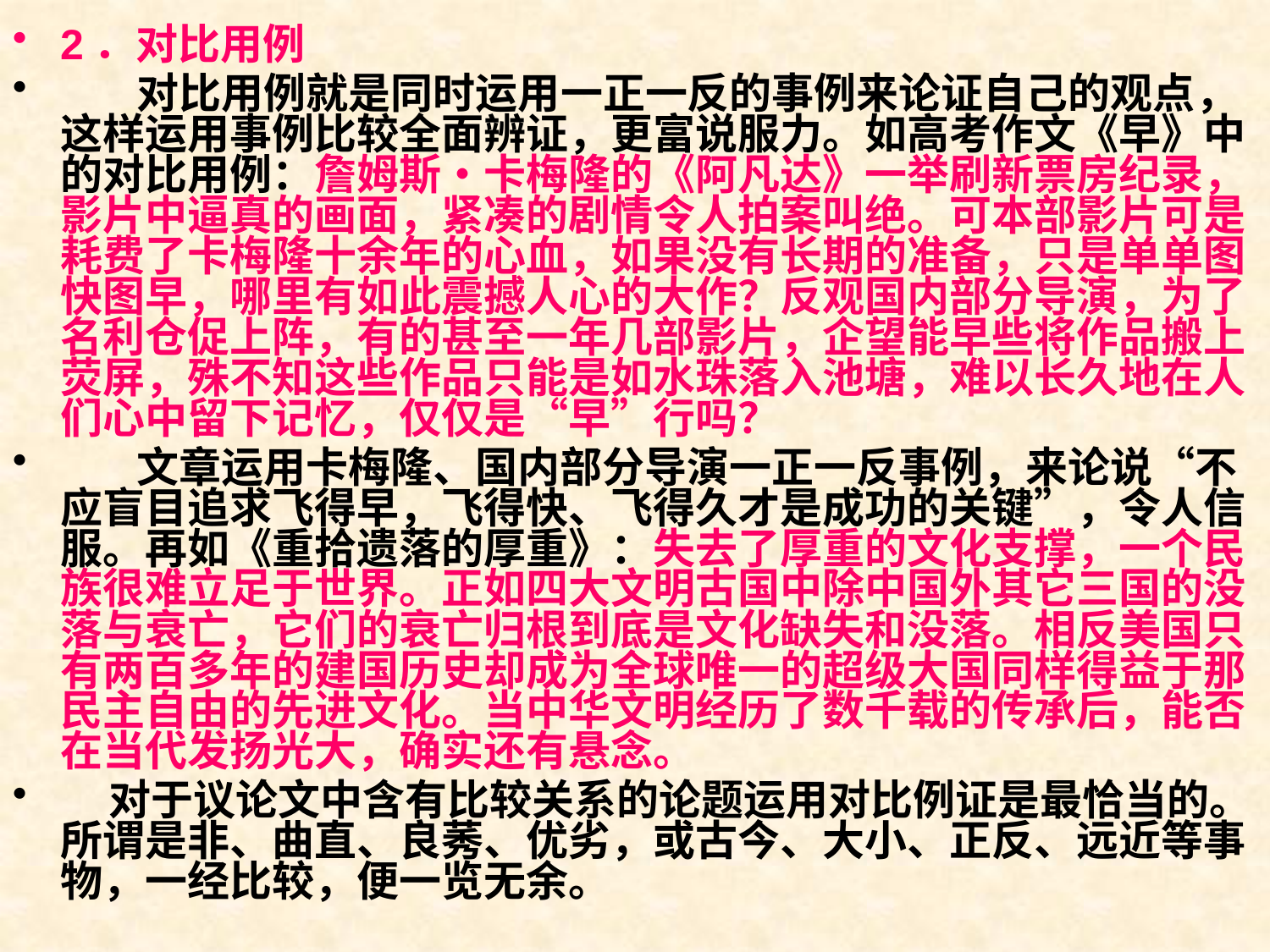

2．对比用例
       对比用例就是同时运用一正一反的事例来论证自己的观点，这样运用事例比较全面辨证，更富说服力。如高考作文《早》中的对比用例：詹姆斯•卡梅隆的《阿凡达》一举刷新票房纪录，影片中逼真的画面，紧凑的剧情令人拍案叫绝。可本部影片可是耗费了卡梅隆十余年的心血，如果没有长期的准备，只是单单图快图早，哪里有如此震撼人心的大作？反观国内部分导演，为了名利仓促上阵，有的甚至一年几部影片，企望能早些将作品搬上荧屏，殊不知这些作品只能是如水珠落入池塘，难以长久地在人们心中留下记忆，仅仅是“早”行吗？
       文章运用卡梅隆、国内部分导演一正一反事例，来论说“不应盲目追求飞得早，飞得快、飞得久才是成功的关键”，令人信服。再如《重拾遗落的厚重》：失去了厚重的文化支撑，一个民族很难立足于世界。正如四大文明古国中除中国外其它三国的没落与衰亡，它们的衰亡归根到底是文化缺失和没落。相反美国只有两百多年的建国历史却成为全球唯一的超级大国同样得益于那民主自由的先进文化。当中华文明经历了数千载的传承后，能否在当代发扬光大，确实还有悬念。
    对于议论文中含有比较关系的论题运用对比例证是最恰当的。所谓是非、曲直、良莠、优劣，或古今、大小、正反、远近等事物，一经比较，便一览无余。